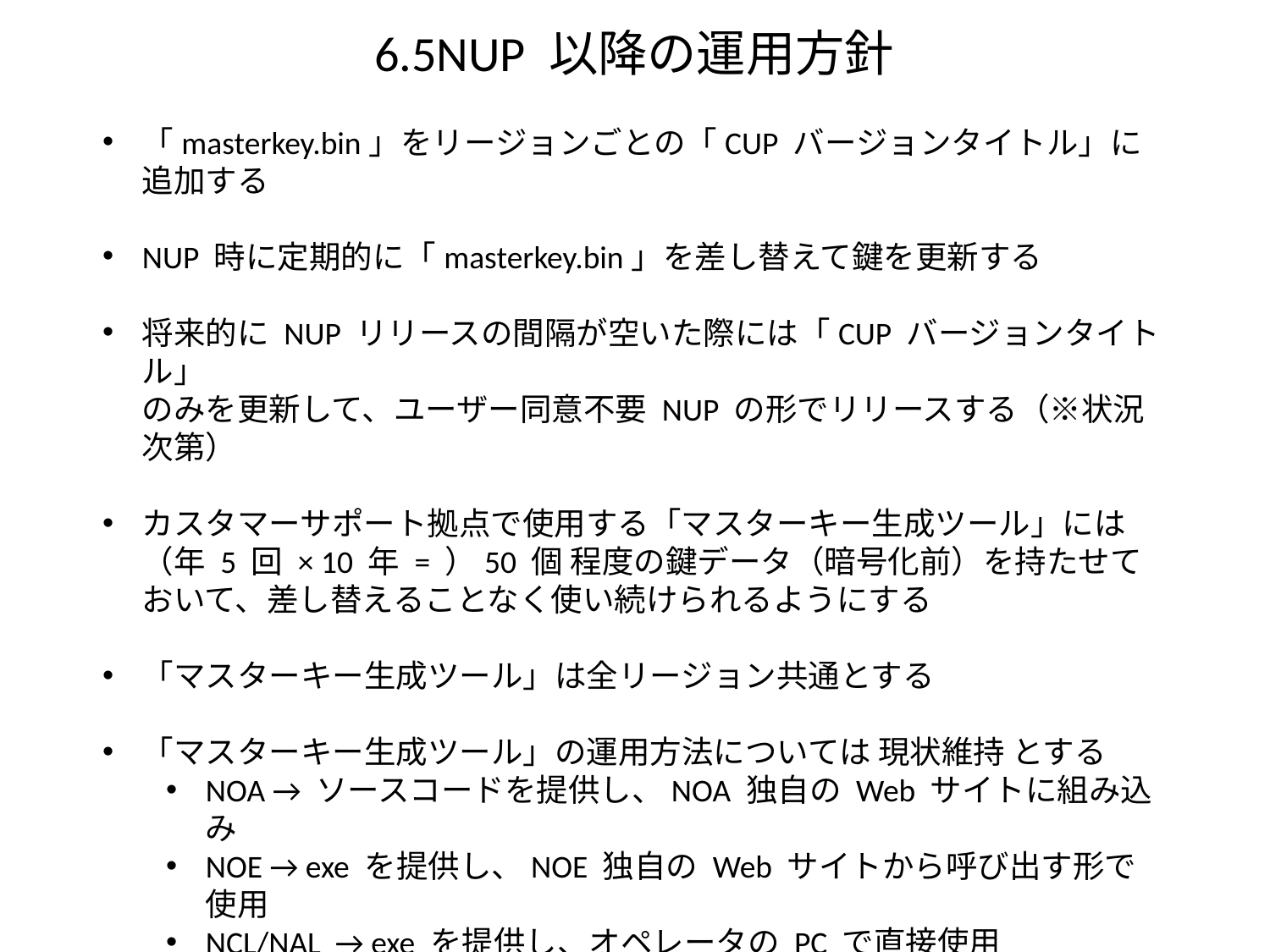

6.5NUP 以降の運用方針
「masterkey.bin」をリージョンごとの「CUP バージョンタイトル」に追加する

NUP 時に定期的に「masterkey.bin」を差し替えて鍵を更新する

将来的に NUP リリースの間隔が空いた際には「CUP バージョンタイトル」
のみを更新して、ユーザー同意不要 NUP の形でリリースする（※状況次第）

カスタマーサポート拠点で使用する「マスターキー生成ツール」には
（年 5 回 × 10 年 = ）50 個 程度の鍵データ（暗号化前）を持たせて
おいて、差し替えることなく使い続けられるようにする

「マスターキー生成ツール」は全リージョン共通とする

「マスターキー生成ツール」の運用方法については 現状維持 とする
NOA → ソースコードを提供し、NOA 独自の Web サイトに組み込み
NOE → exe を提供し、NOE 独自の Web サイトから呼び出す形で使用
NCL/NAL  → exe を提供し、オペレータの PC で直接使用

韓台中リージョンについては、6.5NUP 時点では対応しない
（6thNUP 以前の仕様 から変更なし）